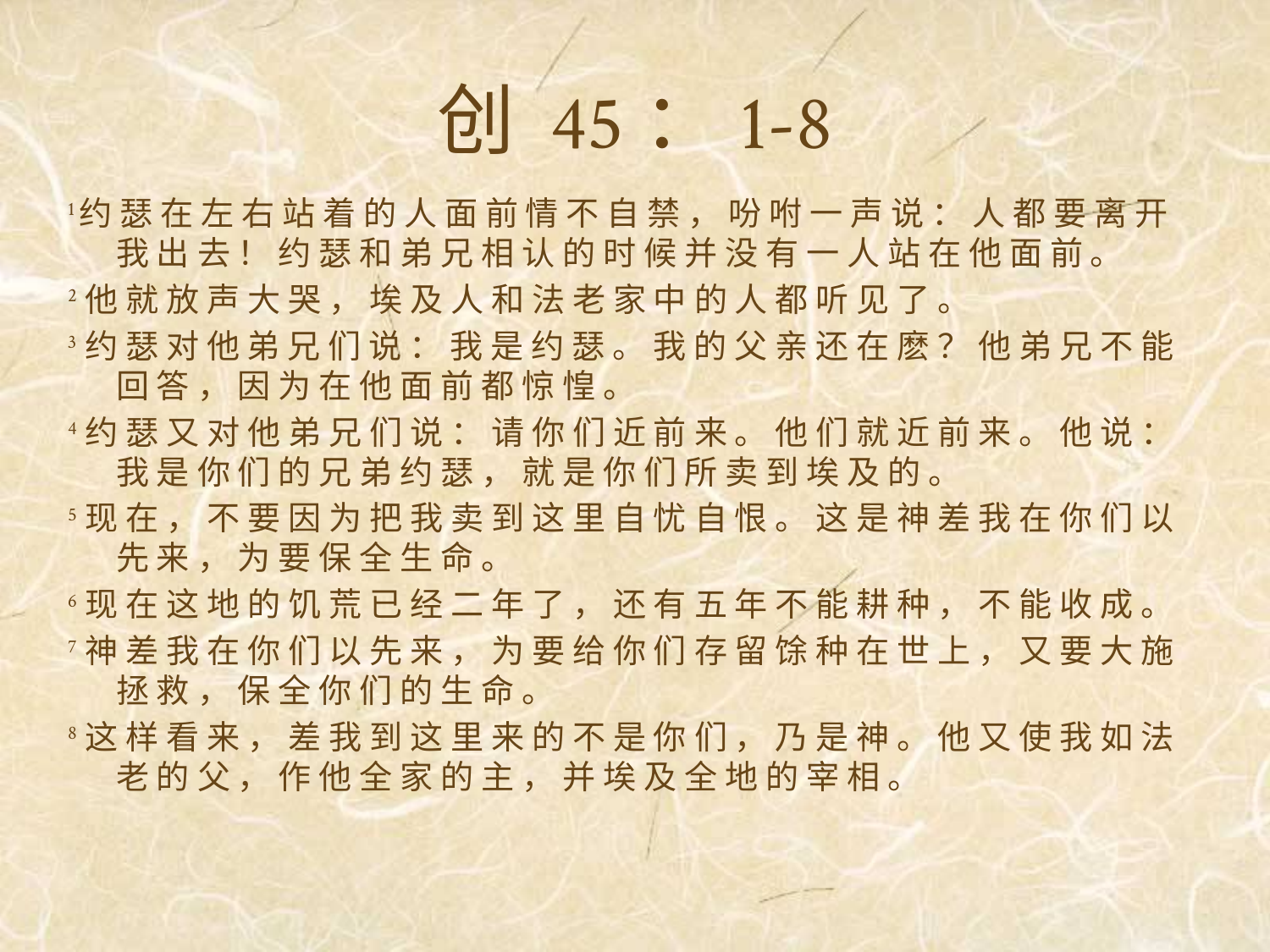

# 创 45：1-8
1约 瑟 在 左 右 站 着 的 人 面 前 情 不 自 禁 ， 吩 咐 一 声 说 ： 人 都 要 离 开 我 出 去 ！ 约 瑟 和 弟 兄 相 认 的 时 候 并 没 有 一 人 站 在 他 面 前 。
2 他 就 放 声 大 哭 ， 埃 及 人 和 法 老 家 中 的 人 都 听 见 了 。
3 约 瑟 对 他 弟 兄 们 说 ： 我 是 约 瑟 。 我 的 父 亲 还 在 麽 ？ 他 弟 兄 不 能 回 答 ， 因 为 在 他 面 前 都 惊 惶 。
4 约 瑟 又 对 他 弟 兄 们 说 ： 请 你 们 近 前 来 。 他 们 就 近 前 来 。 他 说 ： 我 是 你 们 的 兄 弟 约 瑟 ， 就 是 你 们 所 卖 到 埃 及 的 。
5 现 在 ， 不 要 因 为 把 我 卖 到 这 里 自 忧 自 恨 。 这 是 神 差 我 在 你 们 以 先 来 ， 为 要 保 全 生 命 。
6 现 在 这 地 的 饥 荒 已 经 二 年 了 ， 还 有 五 年 不 能 耕 种 ， 不 能 收 成 。
7 神 差 我 在 你 们 以 先 来 ， 为 要 给 你 们 存 留 馀 种 在 世 上 ， 又 要 大 施 拯 救 ， 保 全 你 们 的 生 命 。
8 这 样 看 来 ， 差 我 到 这 里 来 的 不 是 你 们 ， 乃 是 神 。 他 又 使 我 如 法 老 的 父 ， 作 他 全 家 的 主 ， 并 埃 及 全 地 的 宰 相 。